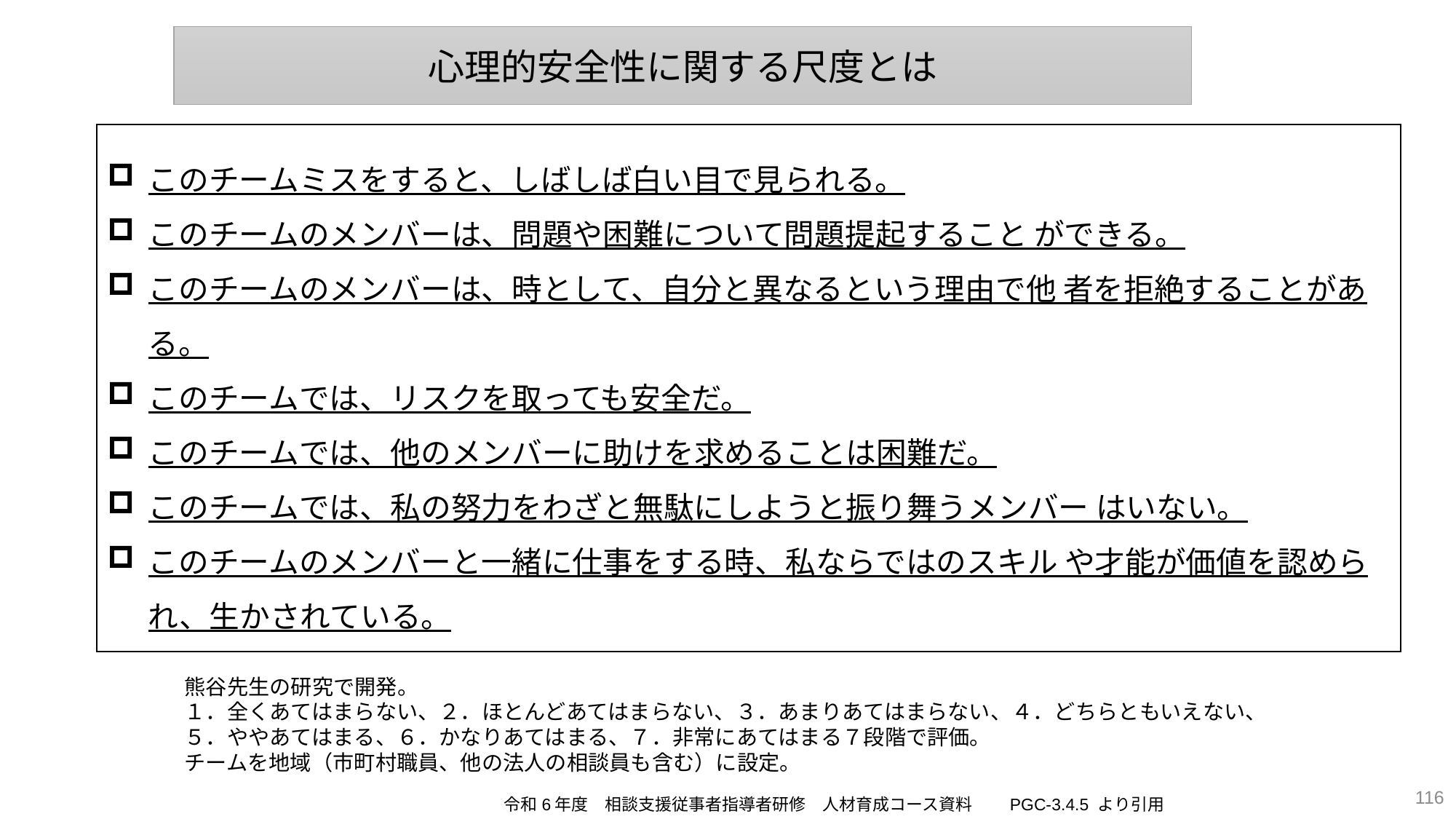

心理的安全性に関する尺度とは
このチームミスをすると、しばしば白い目で見られる。
このチームのメンバーは、問題や困難について問題提起すること ができる。
このチームのメンバーは、時として、自分と異なるという理由で他 者を拒絶することがある。
このチームでは、リスクを取っても安全だ。
このチームでは、他のメンバーに助けを求めることは困難だ。
このチームでは、私の努力をわざと無駄にしようと振り舞うメンバー はいない。
このチームのメンバーと一緒に仕事をする時、私ならではのスキル や才能が価値を認められ、生かされている。
熊谷先生の研究で開発。
１．全くあてはまらない、２．ほとんどあてはまらない、３．あまりあてはまらない、４．どちらともいえない、
５．ややあてはまる、６．かなりあてはまる、７．非常にあてはまる７段階で評価。
チームを地域（市町村職員、他の法人の相談員も含む）に設定。
116
令和6年度　相談支援従事者指導者研修　人材育成コース資料　　PGC-3.4.5 より引用